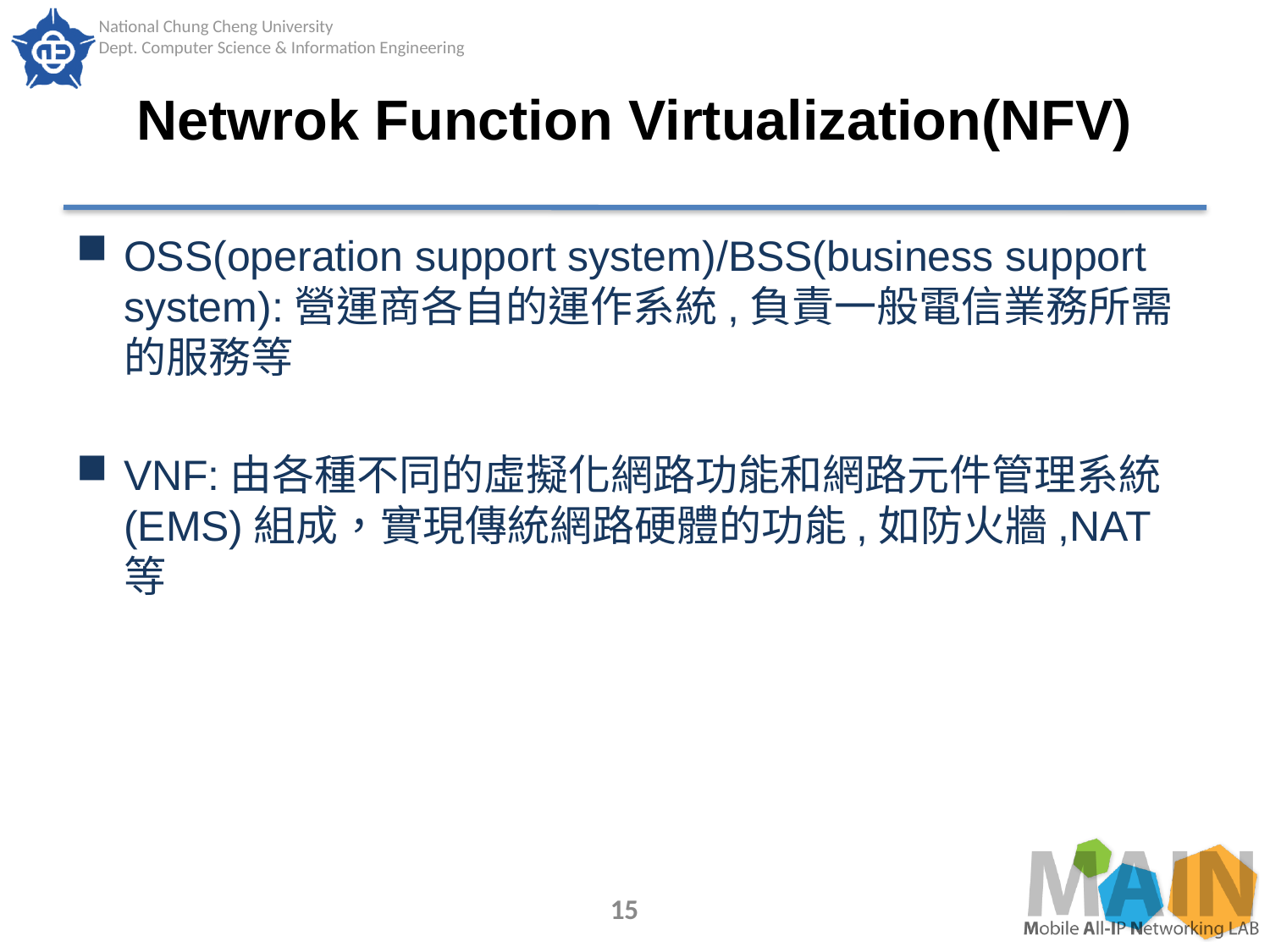

# Netwrok Function Virtualization(NFV)
OSS(operation support system)/BSS(business support system):營運商各自的運作系統,負責一般電信業務所需的服務等

VNF:由各種不同的虛擬化網路功能和網路元件管理系統(EMS)組成，實現傳統網路硬體的功能,如防火牆,NAT等

15